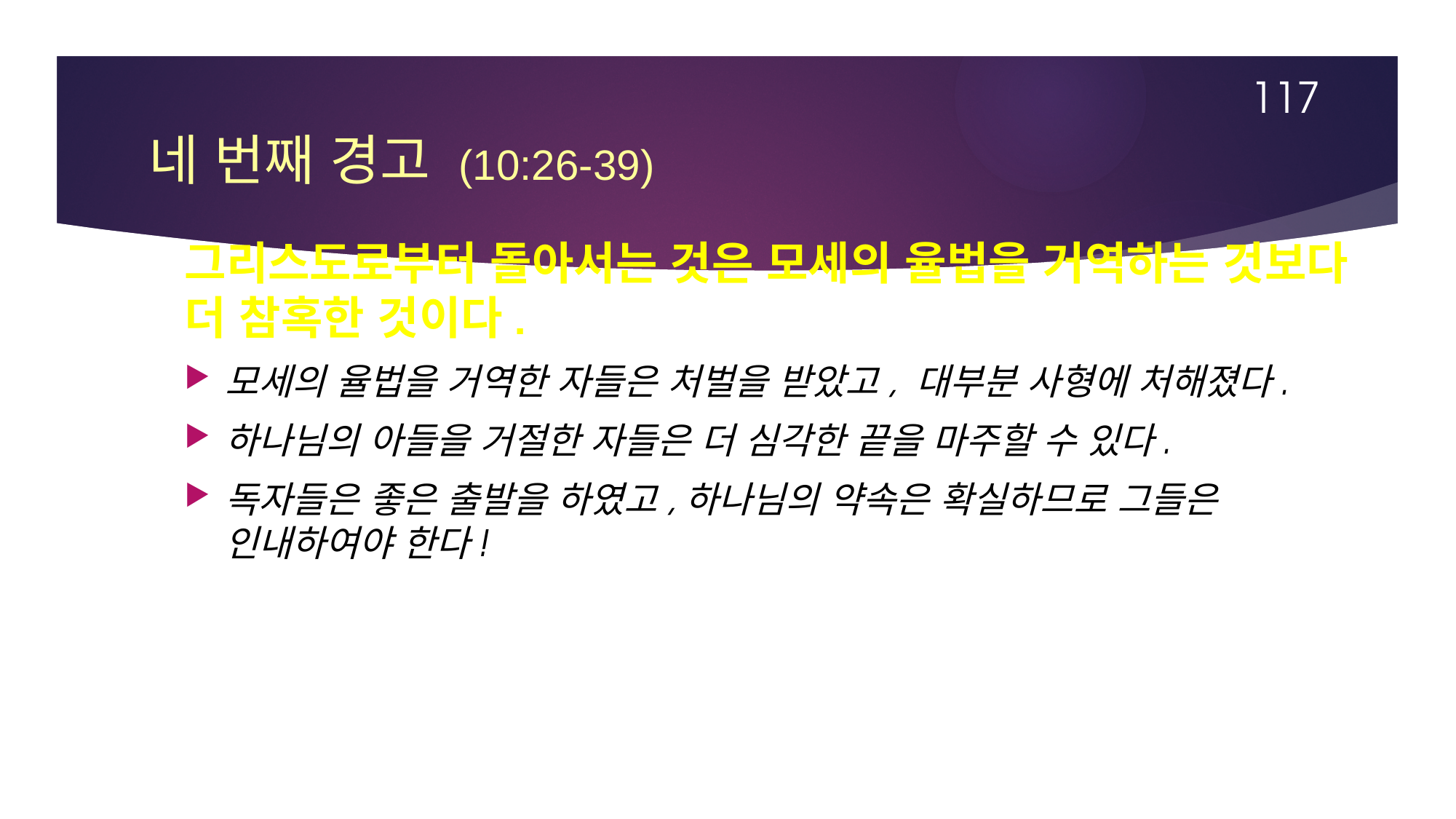

117
# 네 번째 경고 (10:26-39)
그리스도로부터 돌아서는 것은 모세의 율법을 거역하는 것보다 더 참혹한 것이다.
모세의 율법을 거역한 자들은 처벌을 받았고, 대부분 사형에 처해졌다.
하나님의 아들을 거절한 자들은 더 심각한 끝을 마주할 수 있다.
독자들은 좋은 출발을 하였고,하나님의 약속은 확실하므로 그들은 인내하여야 한다!